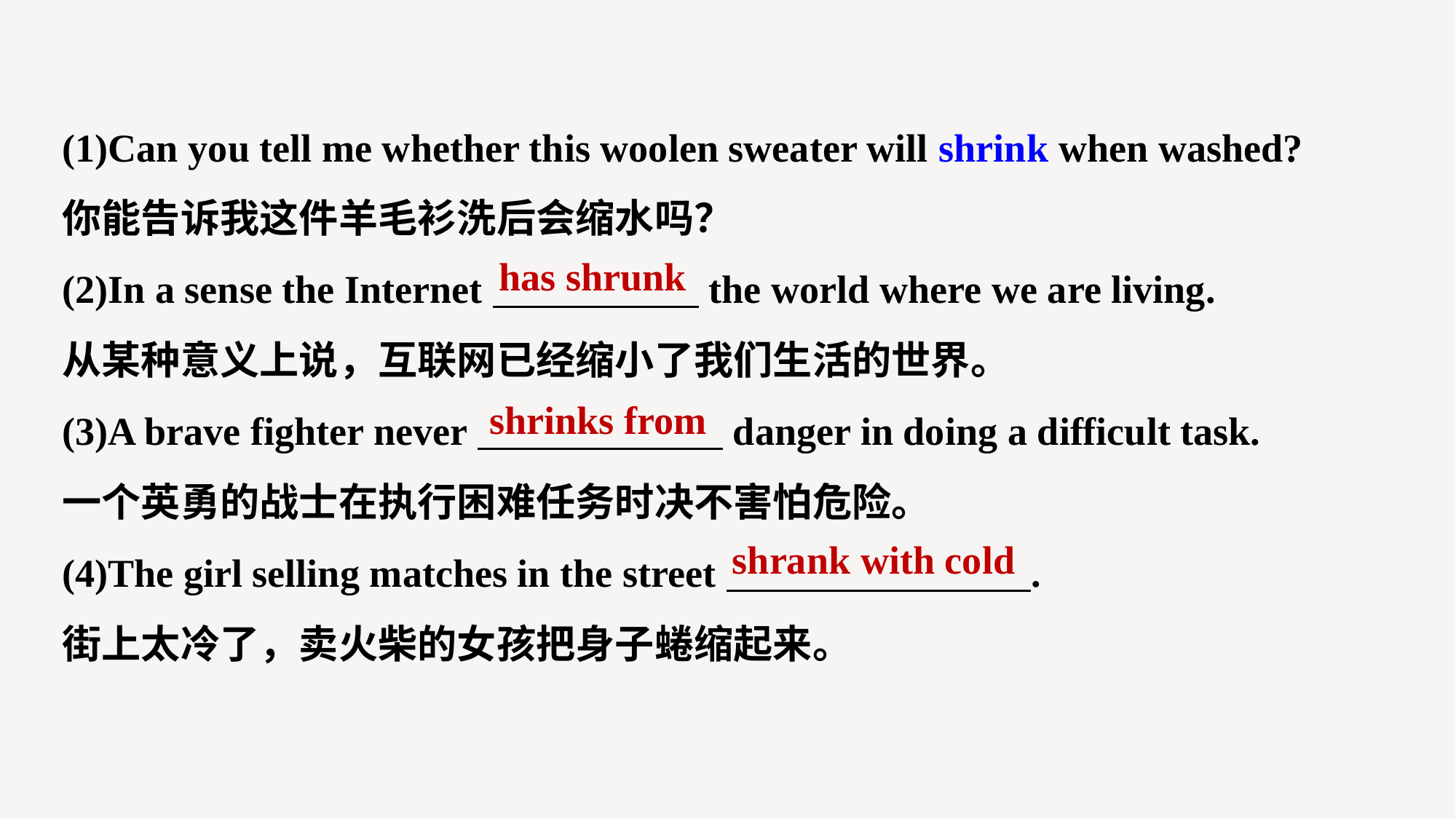

(1)Can you tell me whether this woolen sweater will shrink when washed?
你能告诉我这件羊毛衫洗后会缩水吗？
(2)In a sense the Internet                       the world where we are living.
从某种意义上说，互联网已经缩小了我们生活的世界。
(3)A brave fighter never                           danger in doing a difficult task.
一个英勇的战士在执行困难任务时决不害怕危险。
(4)The girl selling matches in the street                                .
街上太冷了，卖火柴的女孩把身子蜷缩起来。
has shrunk
shrinks from
shrank with cold